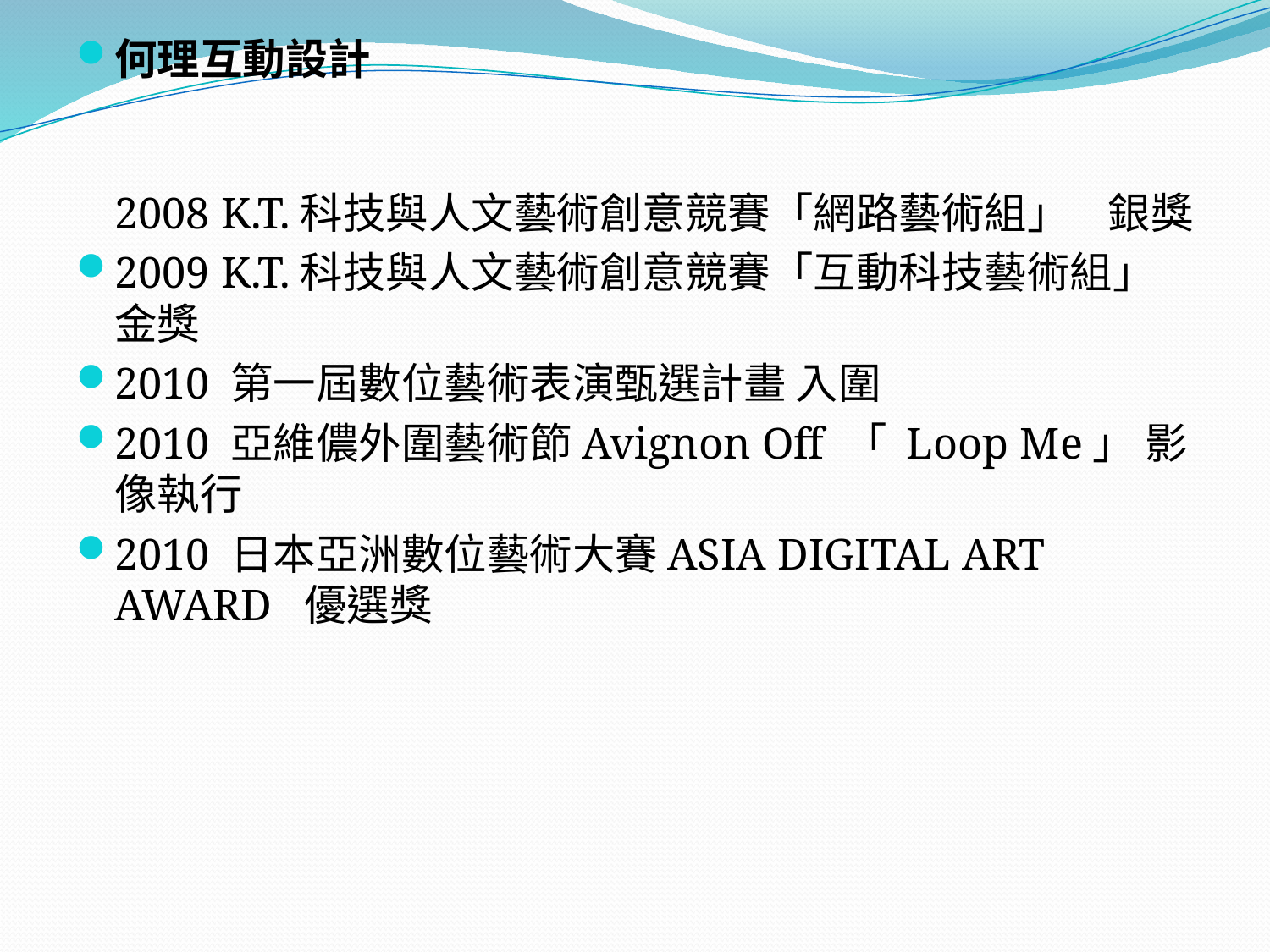

何理互動設計
2008 K.T.科技與人文藝術創意競賽「網路藝術組」    銀獎
2009 K.T.科技與人文藝術創意競賽「互動科技藝術組」金獎
2010 第一屆數位藝術表演甄選計畫 入圍
2010 亞維儂外圍藝術節Avignon Off 「 Loop Me」 影像執行
2010 日本亞洲數位藝術大賽ASIA DIGITAL ART AWARD  優選獎